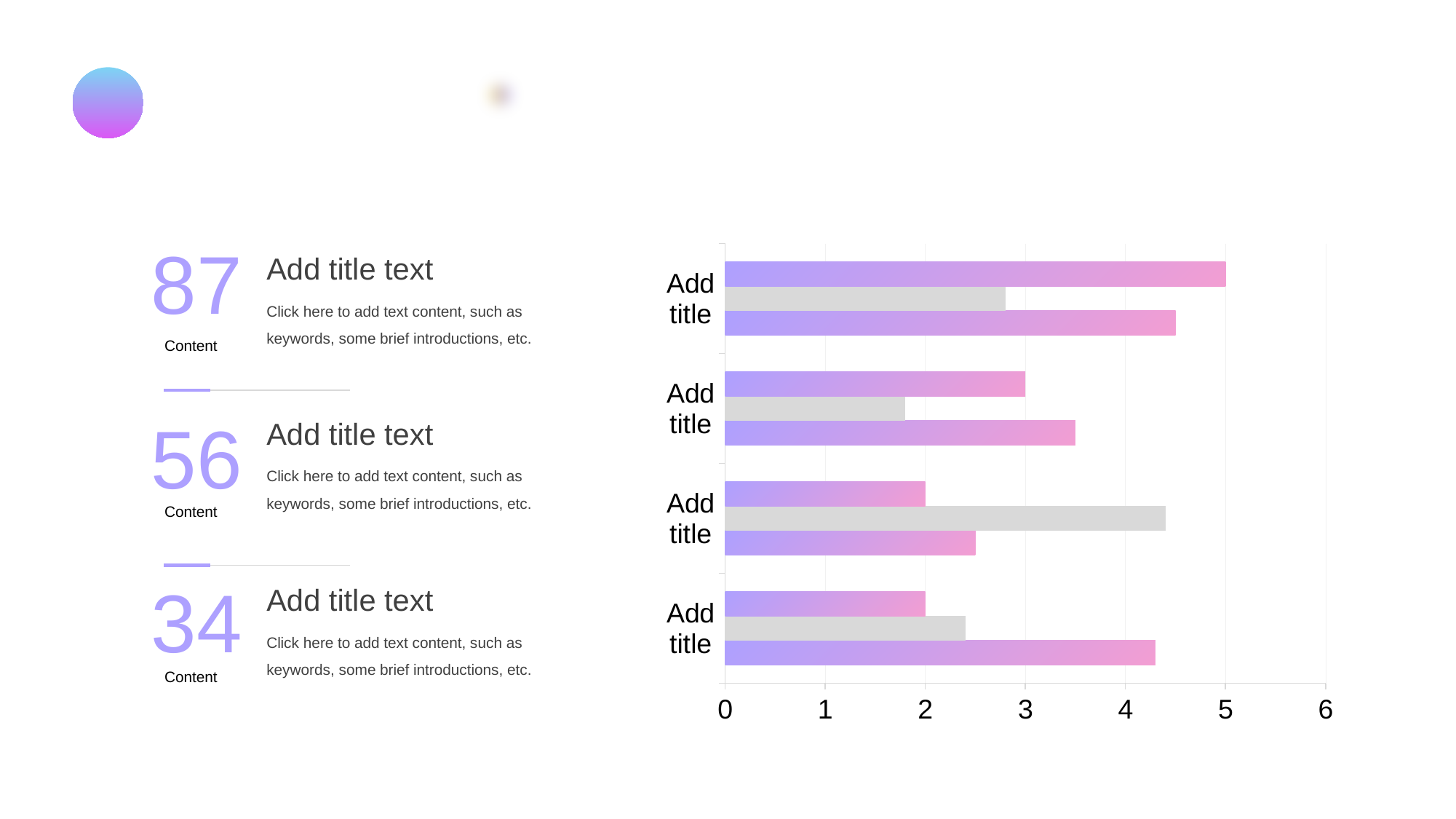

87

### Chart

| Category | 列1 | 列2 | 列3 |
|---|---|---|---|
| Add title | 4.3 | 2.4 | 2.0 |
| Add title | 2.5 | 4.4 | 2.0 |
| Add title | 3.5 | 1.8 | 3.0 |
| Add title | 4.5 | 2.8 | 5.0 |
Add title text
Click here to add text content, such as keywords, some brief introductions, etc.
Content
56
Add title text
Click here to add text content, such as keywords, some brief introductions, etc.
Content
34
Add title text
Click here to add text content, such as keywords, some brief introductions, etc.
Content